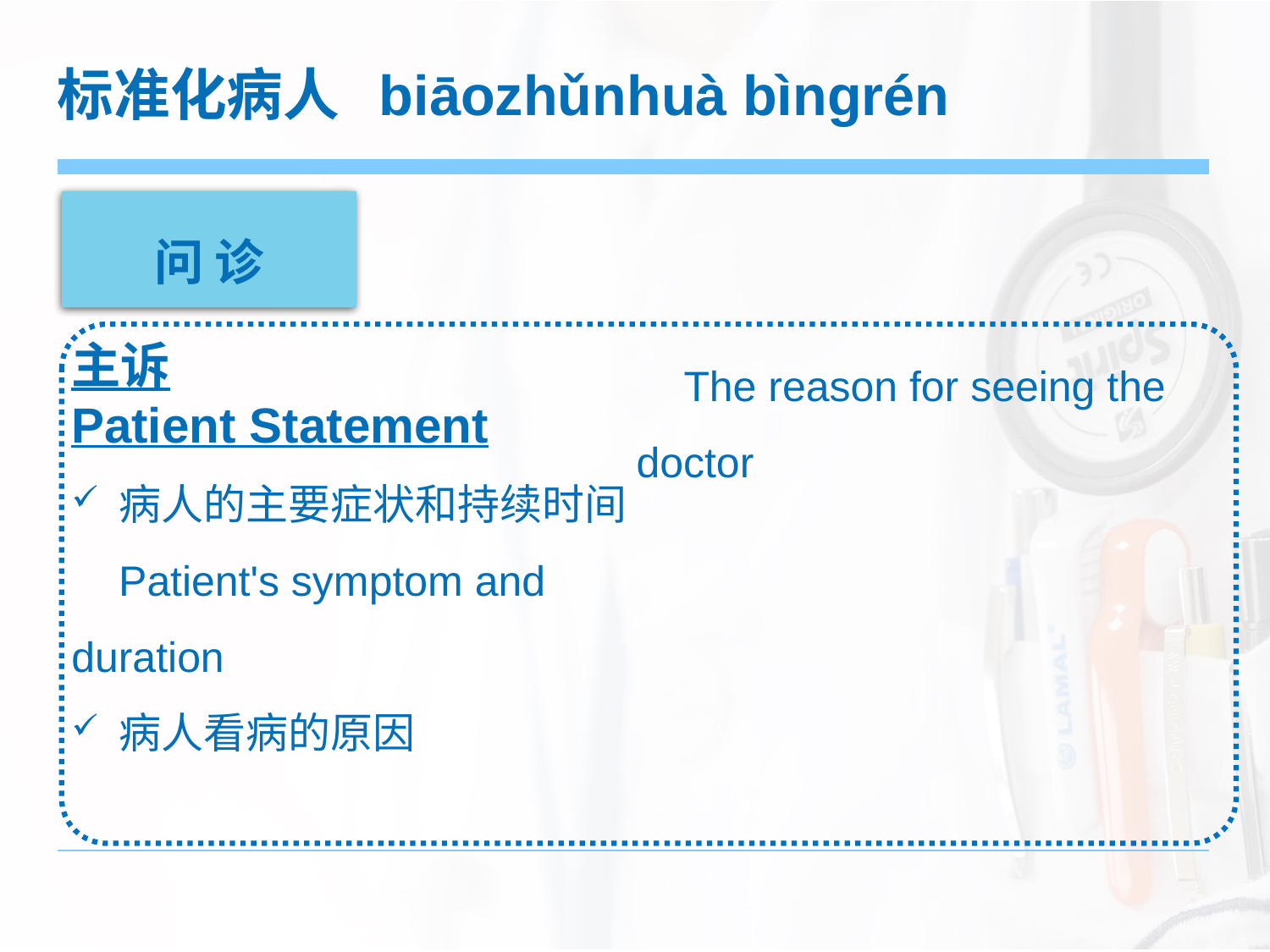

标准化病人  biāozhǔnhuà bìngrén
问 诊
主诉
Patient Statement
 病人的主要症状和持续时间
    Patient's symptom and duration
 病人看病的原因
    The reason for seeing the doctor